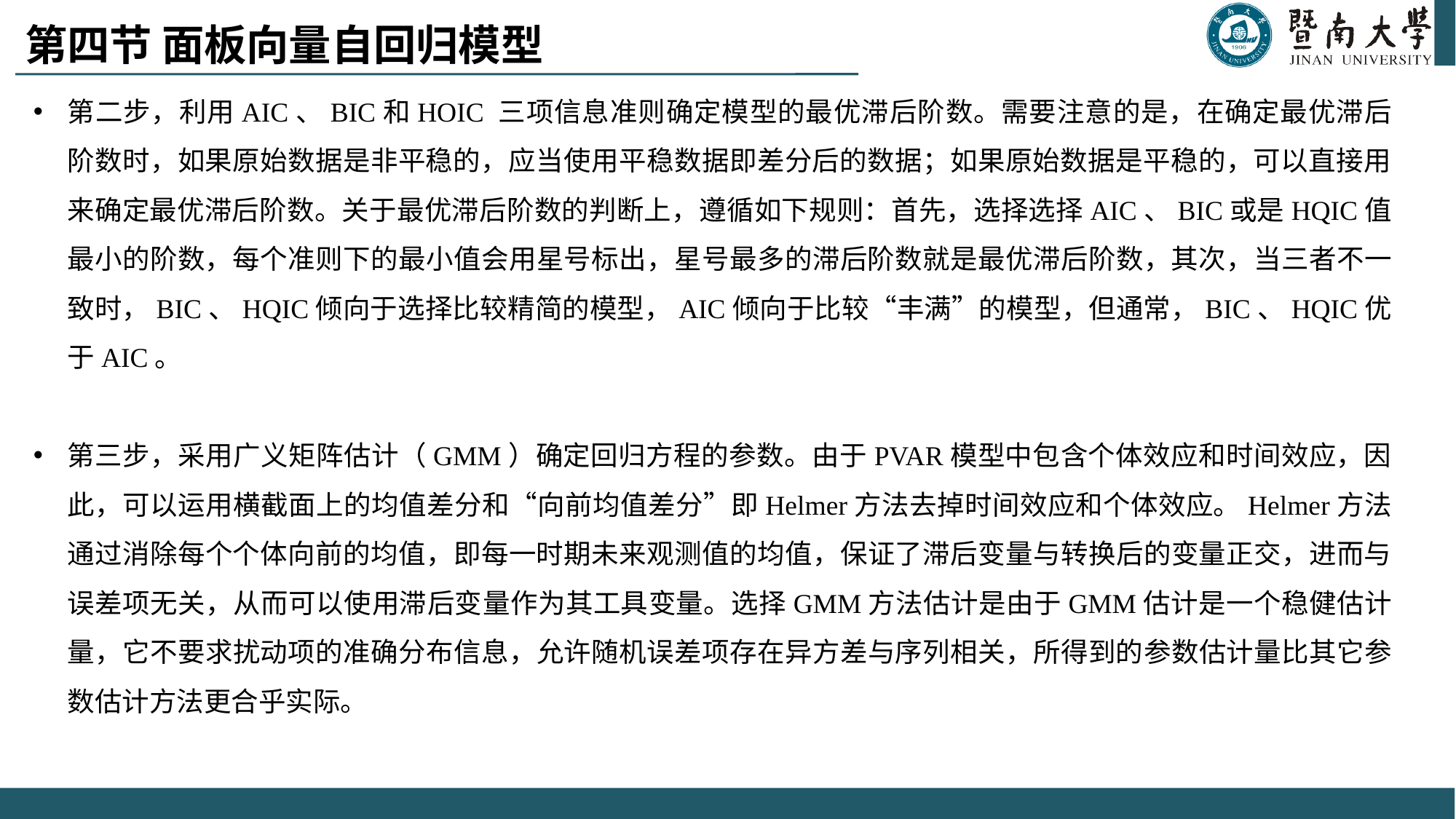

第四节 面板向量自回归模型
第二步，利用AIC、BIC和HOIC 三项信息准则确定模型的最优滞后阶数。需要注意的是，在确定最优滞后阶数时，如果原始数据是非平稳的，应当使用平稳数据即差分后的数据；如果原始数据是平稳的，可以直接用来确定最优滞后阶数。关于最优滞后阶数的判断上，遵循如下规则：首先，选择选择AIC、BIC或是HQIC值最小的阶数，每个准则下的最小值会用星号标出，星号最多的滞后阶数就是最优滞后阶数，其次，当三者不一致时，BIC、HQIC倾向于选择比较精简的模型，AIC倾向于比较“丰满”的模型，但通常，BIC、HQIC优于AIC。

第三步，采用广义矩阵估计（GMM）确定回归方程的参数。由于PVAR模型中包含个体效应和时间效应，因此，可以运用横截面上的均值差分和“向前均值差分”即Helmer方法去掉时间效应和个体效应。Helmer方法通过消除每个个体向前的均值，即每一时期未来观测值的均值，保证了滞后变量与转换后的变量正交，进而与误差项无关，从而可以使用滞后变量作为其工具变量。选择GMM方法估计是由于GMM估计是一个稳健估计量，它不要求扰动项的准确分布信息，允许随机误差项存在异方差与序列相关，所得到的参数估计量比其它参数估计方法更合乎实际。